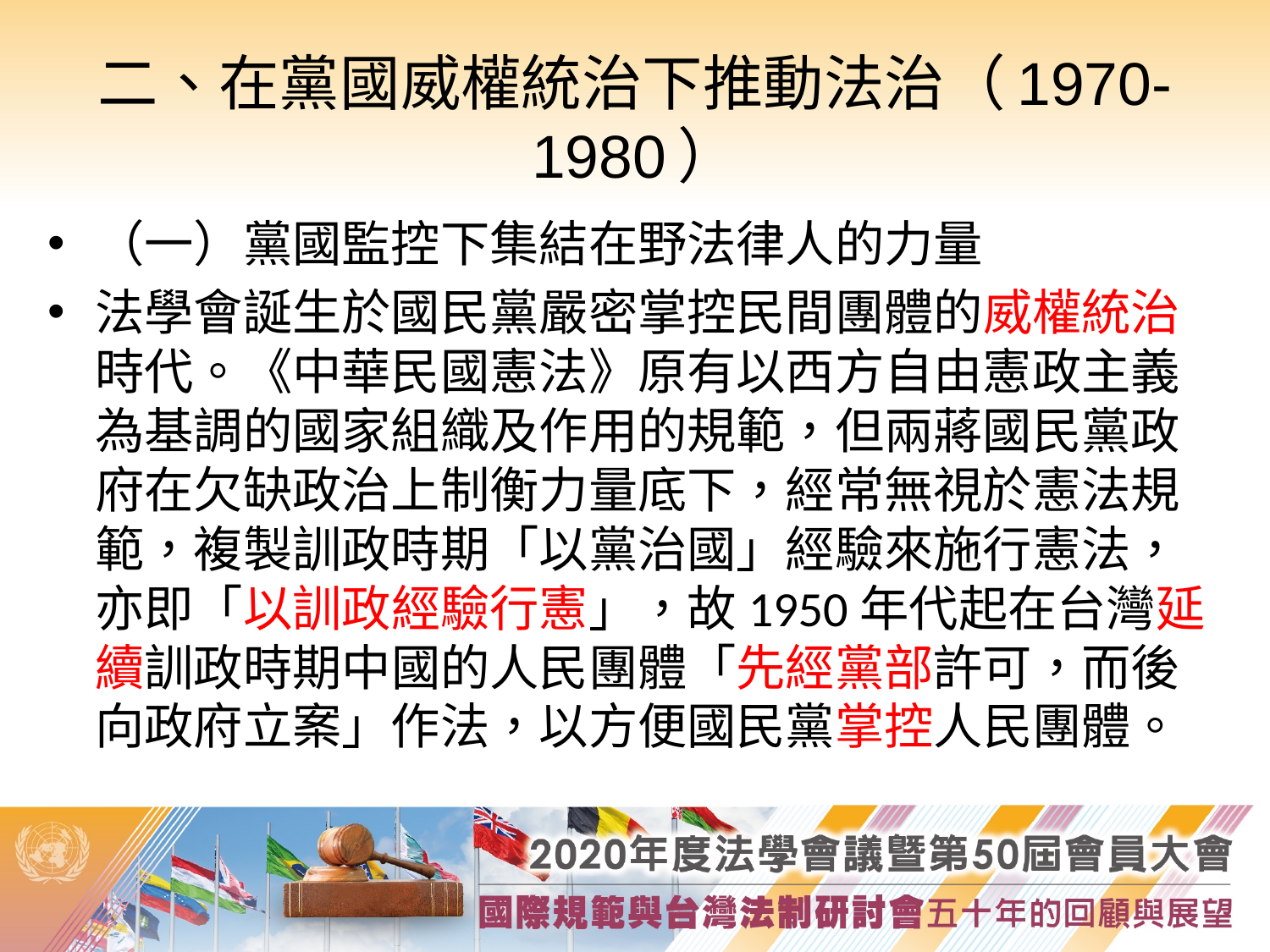

# 二、在黨國威權統治下推動法治（1970-1980）
（一）黨國監控下集結在野法律人的力量
法學會誕生於國民黨嚴密掌控民間團體的威權統治時代。《中華民國憲法》原有以西方自由憲政主義為基調的國家組織及作用的規範，但兩蔣國民黨政府在欠缺政治上制衡力量底下，經常無視於憲法規範，複製訓政時期「以黨治國」經驗來施行憲法，亦即「以訓政經驗行憲」，故1950年代起在台灣延續訓政時期中國的人民團體「先經黨部許可，而後向政府立案」作法，以方便國民黨掌控人民團體。